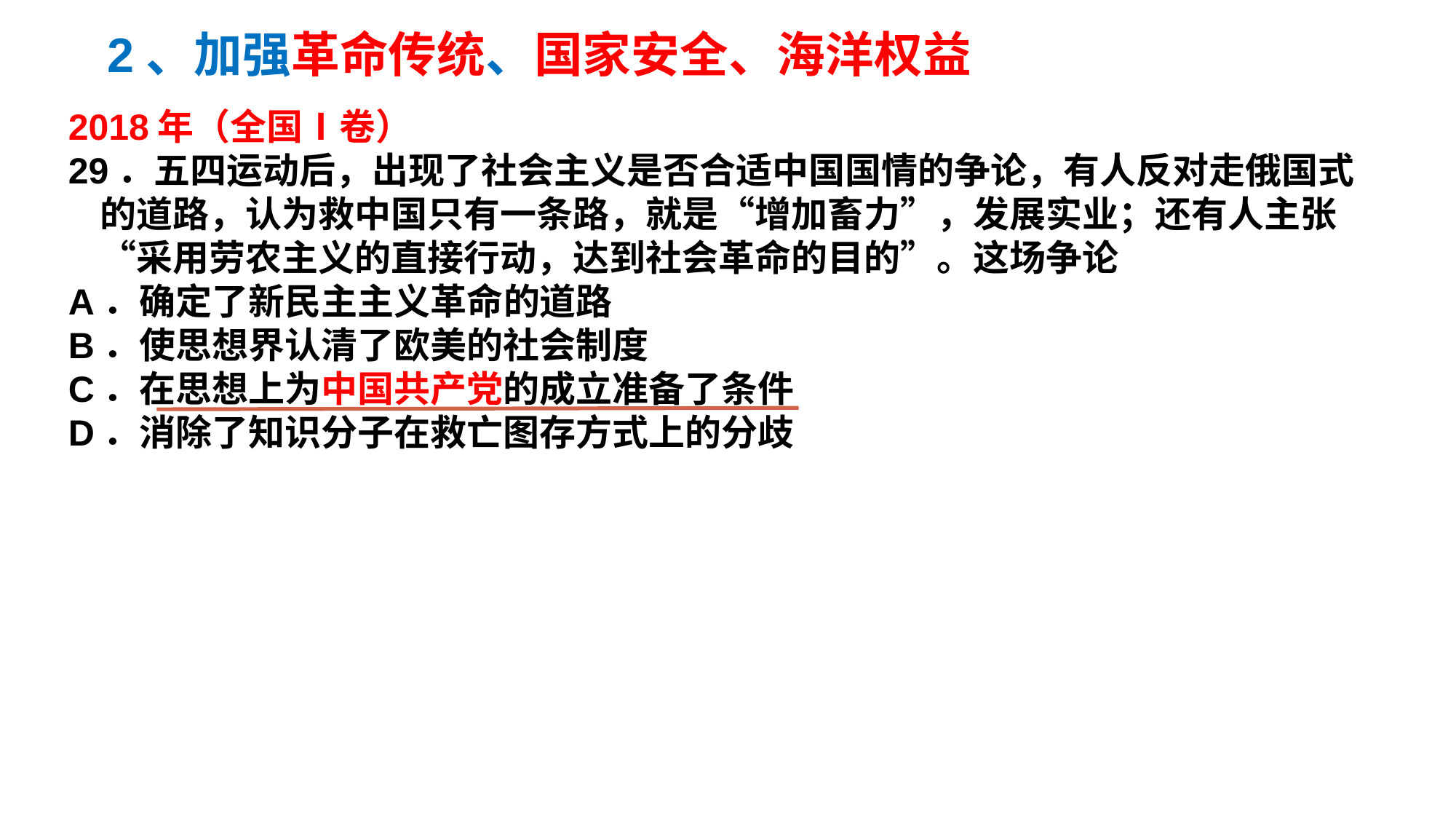

2、加强革命传统、国家安全、海洋权益
2018年（全国Ⅰ卷）
29．五四运动后，出现了社会主义是否合适中国国情的争论，有人反对走俄国式的道路，认为救中国只有一条路，就是“增加畜力”，发展实业；还有人主张“采用劳农主义的直接行动，达到社会革命的目的”。这场争论A．确定了新民主主义革命的道路B．使思想界认清了欧美的社会制度C．在思想上为中国共产党的成立准备了条件D．消除了知识分子在救亡图存方式上的分歧